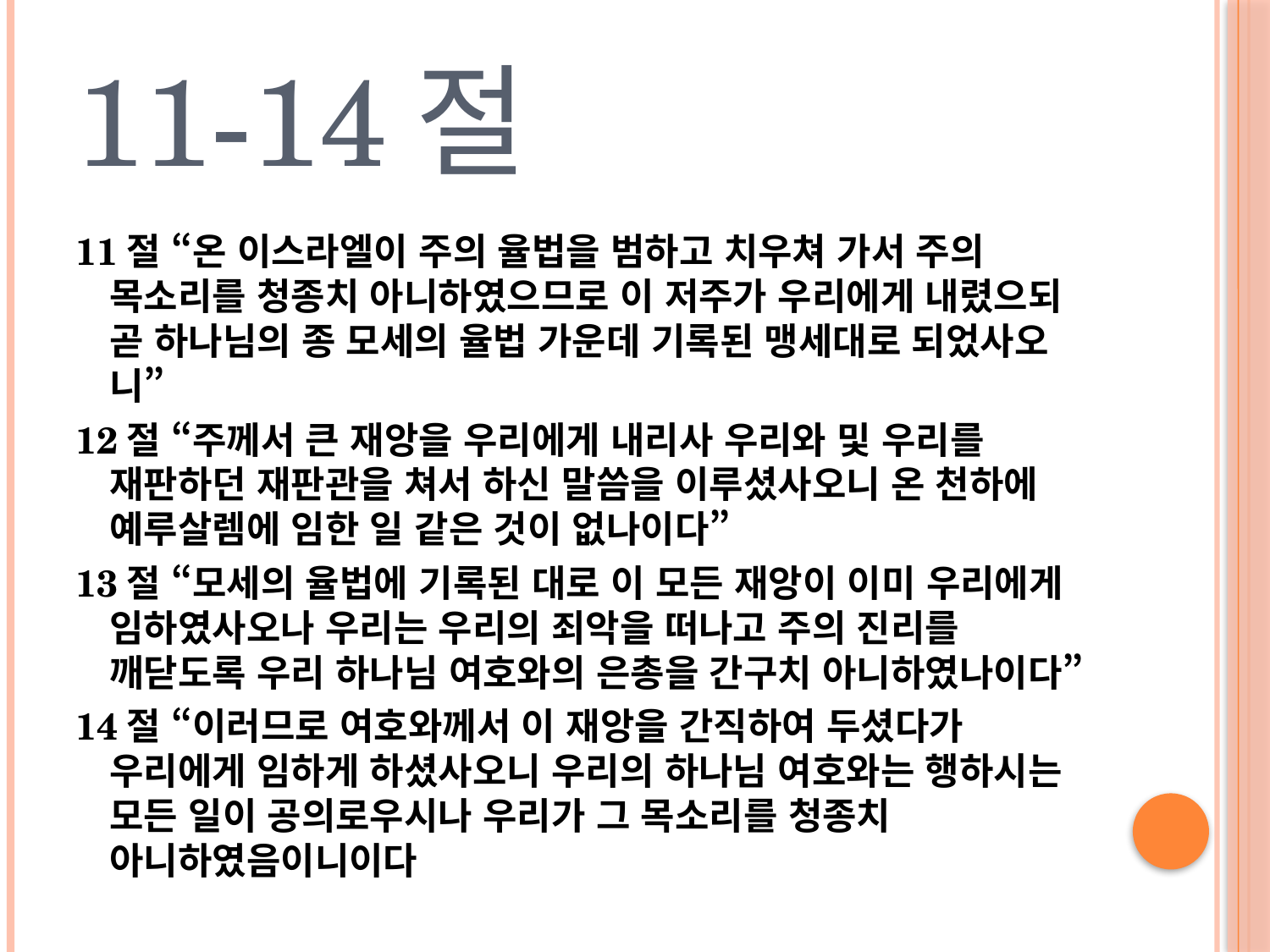

# 11-14절
11절 “온 이스라엘이 주의 율법을 범하고 치우쳐 가서 주의 목소리를 청종치 아니하였으므로 이 저주가 우리에게 내렸으되 곧 하나님의 종 모세의 율법 가운데 기록된 맹세대로 되었사오니”
12절 “주께서 큰 재앙을 우리에게 내리사 우리와 및 우리를 재판하던 재판관을 쳐서 하신 말씀을 이루셨사오니 온 천하에 예루살렘에 임한 일 같은 것이 없나이다”
13절 “모세의 율법에 기록된 대로 이 모든 재앙이 이미 우리에게 임하였사오나 우리는 우리의 죄악을 떠나고 주의 진리를 깨닫도록 우리 하나님 여호와의 은총을 간구치 아니하였나이다”
14절 “이러므로 여호와께서 이 재앙을 간직하여 두셨다가 우리에게 임하게 하셨사오니 우리의 하나님 여호와는 행하시는 모든 일이 공의로우시나 우리가 그 목소리를 청종치 아니하였음이니이다